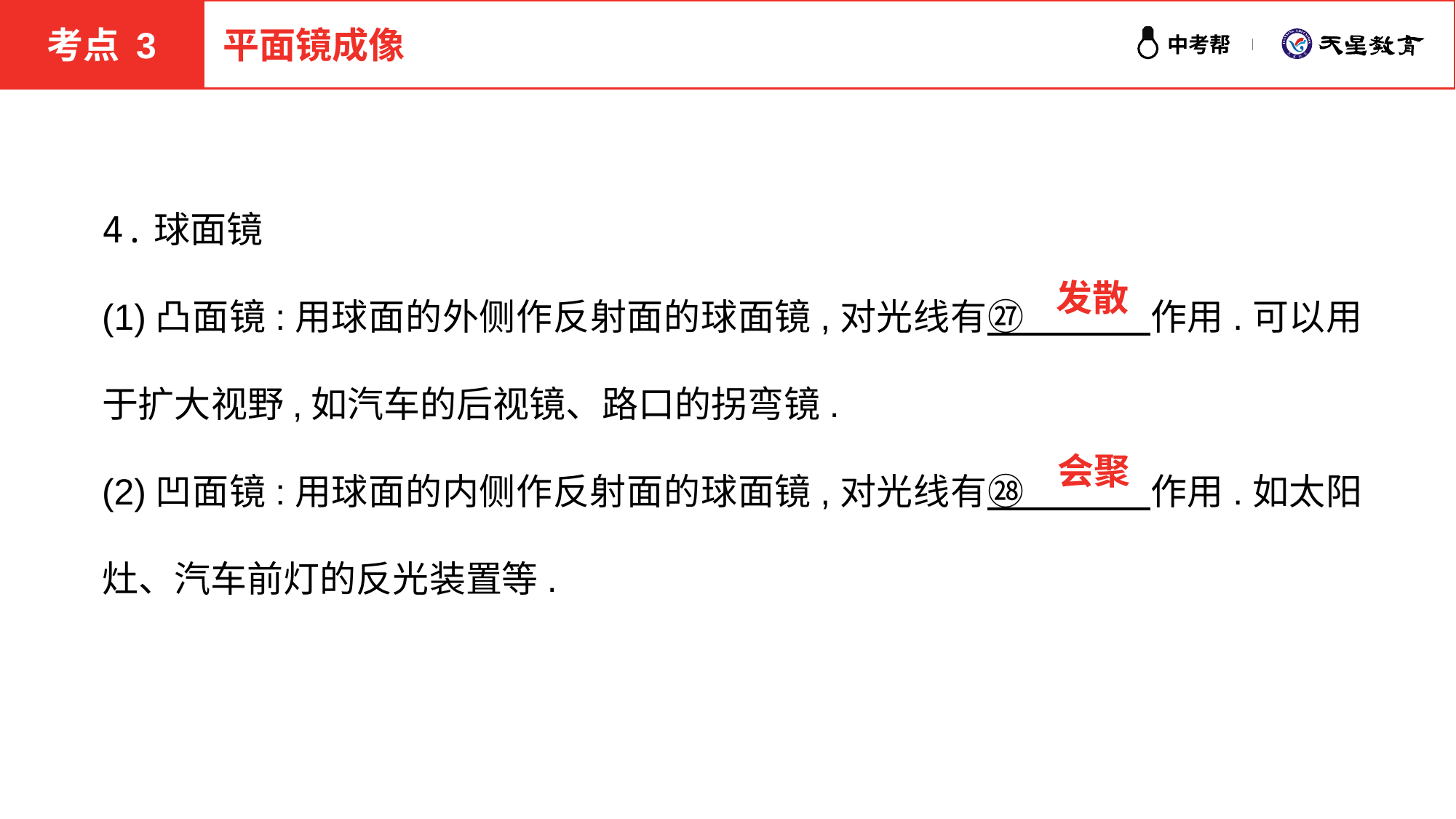

考点 3
平面镜成像
4.球面镜
(1)凸面镜:用球面的外侧作反射面的球面镜,对光线有㉗ 　     　作用.可以用于扩大视野,如汽车的后视镜、路口的拐弯镜.
(2)凹面镜:用球面的内侧作反射面的球面镜,对光线有㉘ 　     　作用.如太阳灶、汽车前灯的反光装置等.
发散
会聚